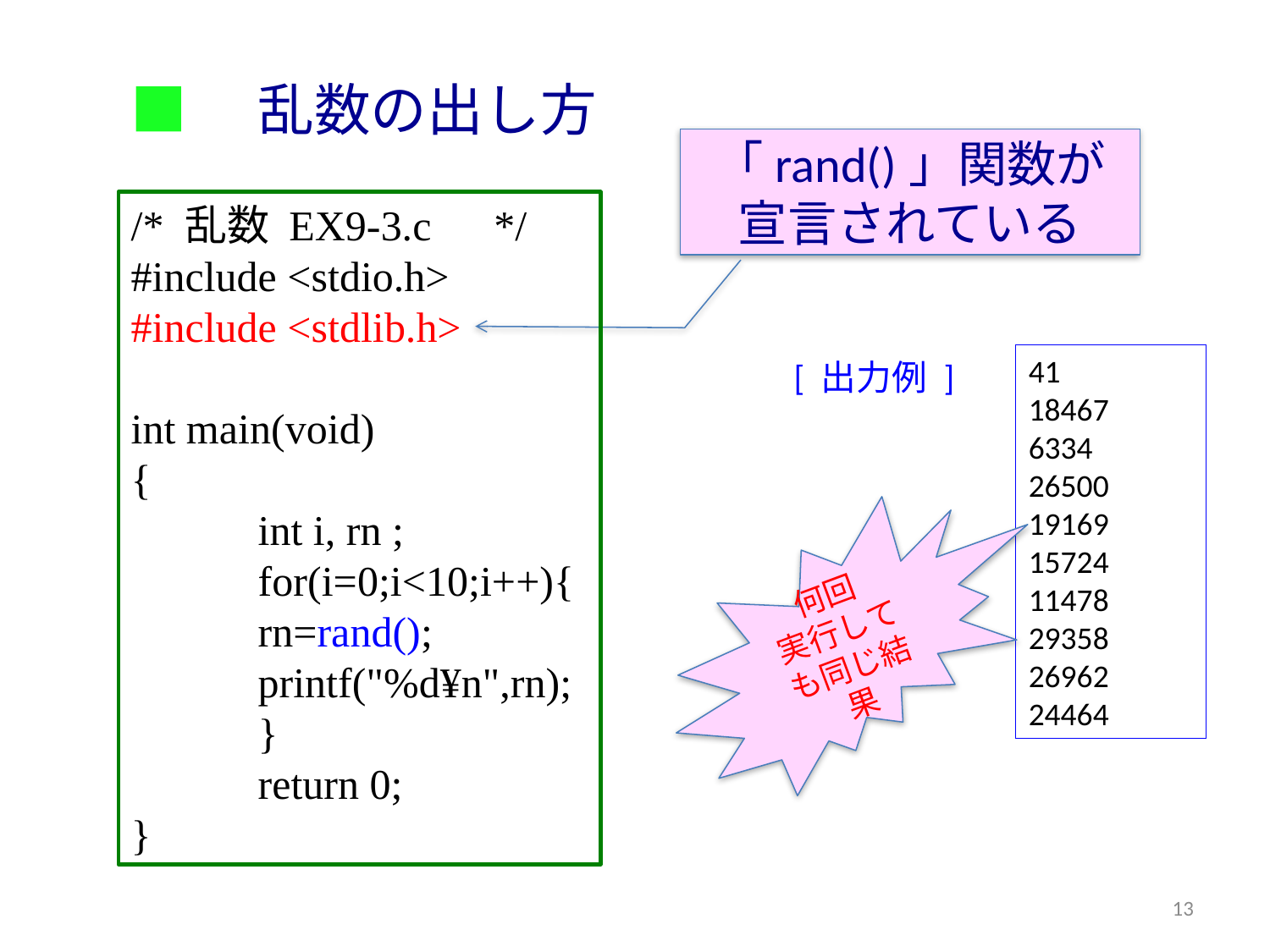

■　乱数の出し方
「rand()」関数が宣言されている
/* 乱数 EX9-3.c　*/
#include <stdio.h>
#include <stdlib.h>

int main(void)
{
	int i, rn ;
	for(i=0;i<10;i++){
	rn=rand();
	printf("%d¥n",rn);
	}
	return 0;
}
41
18467
6334
26500
19169
15724
11478
29358
26962
24464
[ 出力例 ]
何回
実行しても同じ結果
13